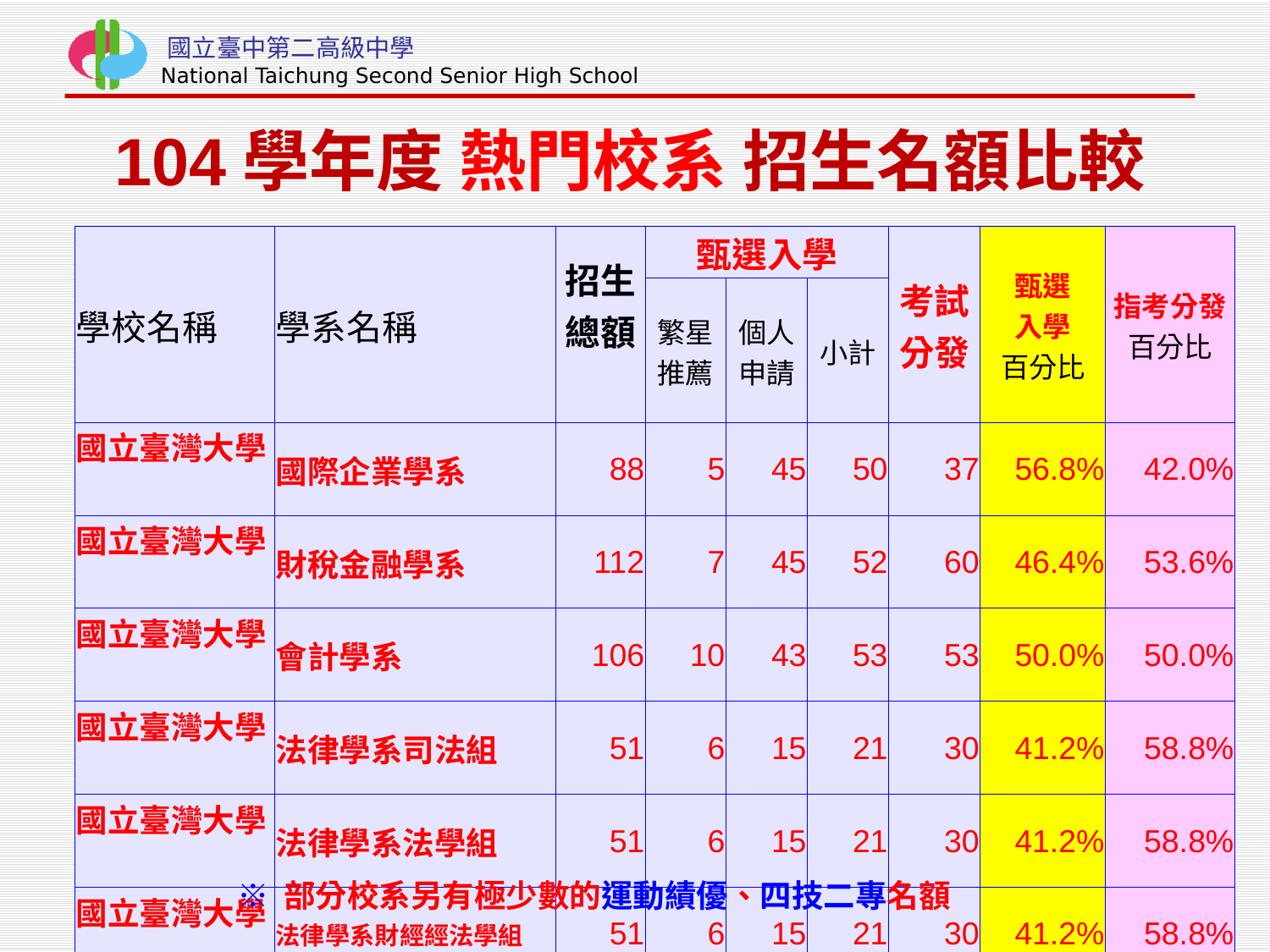

# 104學年度 熱門校系 招生名額比較
| 學校名稱 | 學系名稱 | 招生 總額 | 甄選入學 |  |  | 考試 分發 | 甄選 入學 百分比 | 指考分發 百分比 |
| --- | --- | --- | --- | --- | --- | --- | --- | --- |
|  |  |  | 繁星推薦 | 個人申請 | 小計 |  |  |  |
| 國立臺灣大學 | 國際企業學系 | 88 | 5 | 45 | 50 | 37 | 56.8% | 42.0% |
| 國立臺灣大學 | 財稅金融學系 | 112 | 7 | 45 | 52 | 60 | 46.4% | 53.6% |
| 國立臺灣大學 | 會計學系 | 106 | 10 | 43 | 53 | 53 | 50.0% | 50.0% |
| 國立臺灣大學 | 法律學系司法組 | 51 | 6 | 15 | 21 | 30 | 41.2% | 58.8% |
| 國立臺灣大學 | 法律學系法學組 | 51 | 6 | 15 | 21 | 30 | 41.2% | 58.8% |
| 國立臺灣大學 | 法律學系財經經法學組 | 51 | 6 | 15 | 21 | 30 | 41.2% | 58.8% |
| 國立臺灣大學 | 外國語文學系 | 108 | 10 | 47 | 57 | 51 | 52.8% | 47.2% |
| 國立政治大學 | 法律學系 | 158 | 17 | 88 | 105 | 53 | 66.5% | 33.5% |
| 國立政治大學 | 金融學系 | 52 | 7 | 20 | 27 | 23 | 51.9% | 44.2% |
| 國立政治大學 | 財務管理學系 | 44 | 5 | 18 | 23 | 21 | 52.3% | 47.7% |
| 國立政治大學 | 國際經營與管理學系 | 75 | 6 | 35 | 41 | 34 | 54.7% | 45.3% |
| 國立政治大學 | 會計學系 | 90 | 10 | 36 | 46 | 42 | 51.1% | 46.7% |
※ 部分校系另有極少數的運動績優、四技二專名額